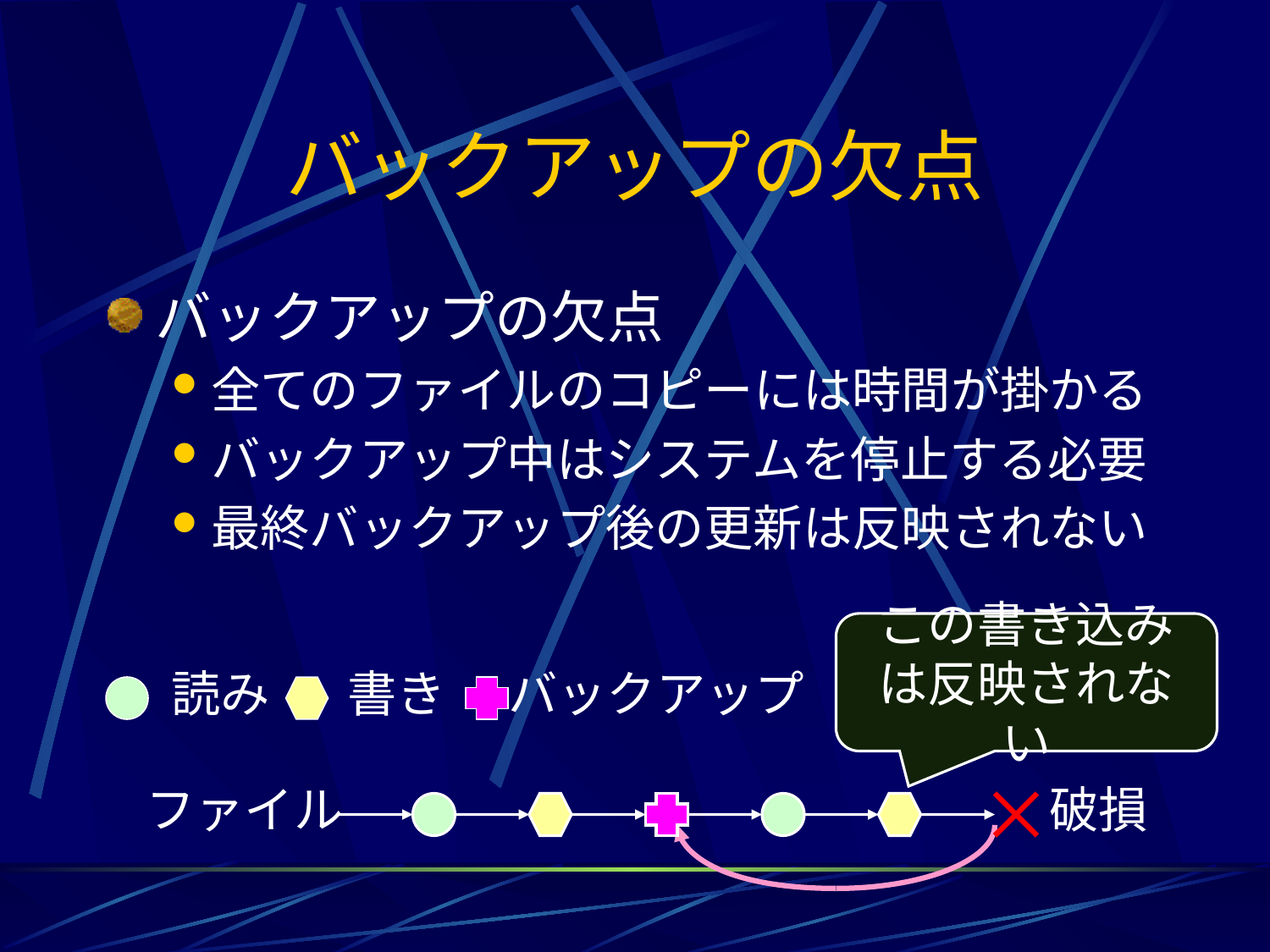

# バックアップの欠点
バックアップの欠点
全てのファイルのコピーには時間が掛かる
バックアップ中はシステムを停止する必要
最終バックアップ後の更新は反映されない
この書き込みは反映されない
読み

書き
バックアップ

ファイル
破損